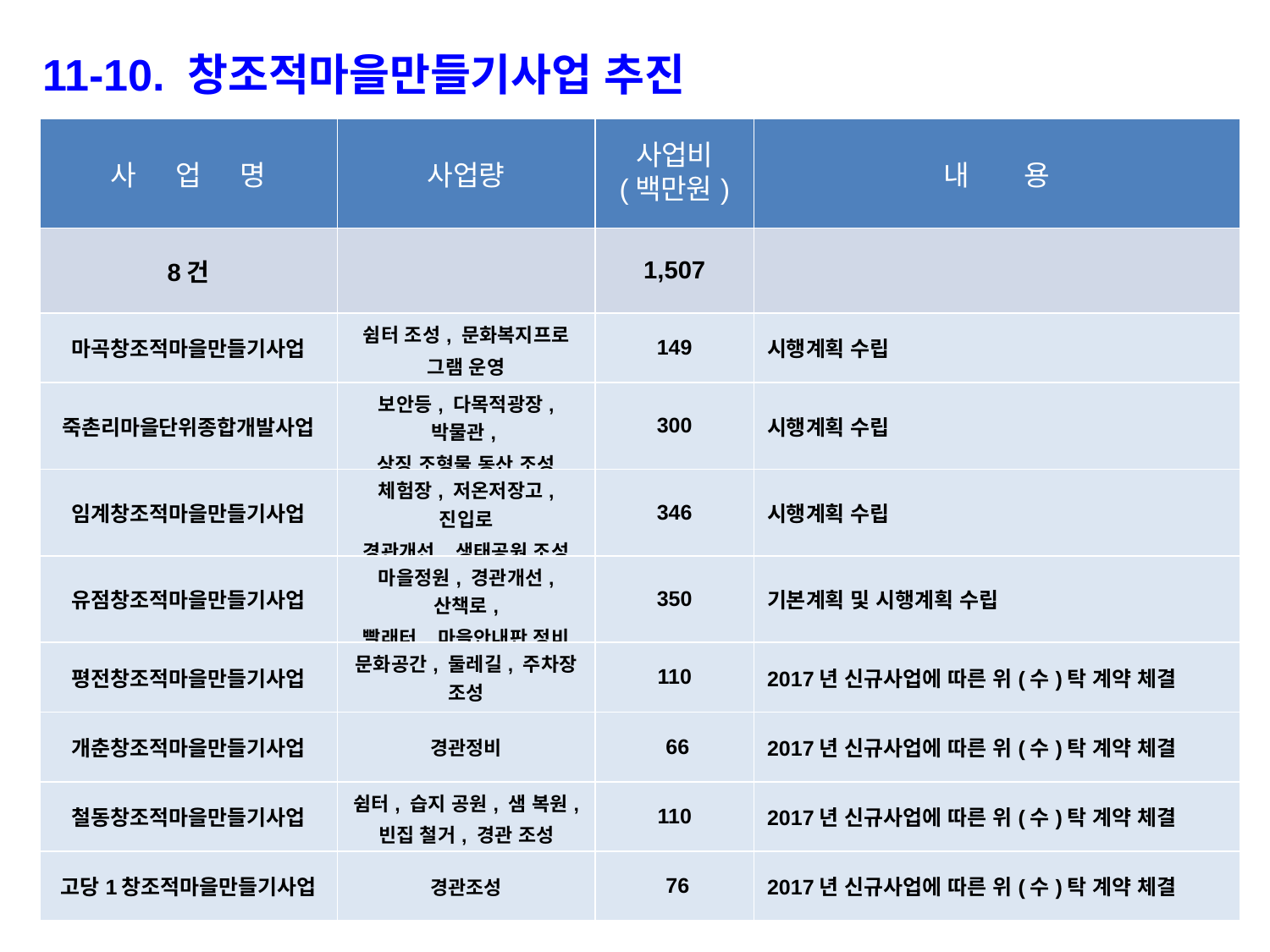

11-10. 창조적마을만들기사업 추진

| 사 업 명 | 사업량 | 사업비 (백만원) | 내 용 |
| --- | --- | --- | --- |
| 8건 |  | 1,507 |  |
| 마곡창조적마을만들기사업 | 쉼터 조성, 문화복지프로 그램 운영 | 149 | 시행계획 수립 |
| 죽촌리마을단위종합개발사업 | 보안등, 다목적광장, 박물관, 상징 조형물 동산 조성 | 300 | 시행계획 수립 |
| 임계창조적마을만들기사업 | 체험장, 저온저장고, 진입로 경관개선, 생태공원 조성 | 346 | 시행계획 수립 |
| 유점창조적마을만들기사업 | 마을정원, 경관개선, 산책로, 빨래터, 마을안내판 정비 | 350 | 기본계획 및 시행계획 수립 |
| 평전창조적마을만들기사업 | 문화공간, 둘레길, 주차장 조성 | 110 | 2017년 신규사업에 따른 위(수)탁 계약 체결 |
| 개춘창조적마을만들기사업 | 경관정비 | 66 | 2017년 신규사업에 따른 위(수)탁 계약 체결 |
| 철동창조적마을만들기사업 | 쉼터, 습지 공원, 샘 복원, 빈집 철거, 경관 조성 | 110 | 2017년 신규사업에 따른 위(수)탁 계약 체결 |
| 고당1창조적마을만들기사업 | 경관조성 | 76 | 2017년 신규사업에 따른 위(수)탁 계약 체결 |